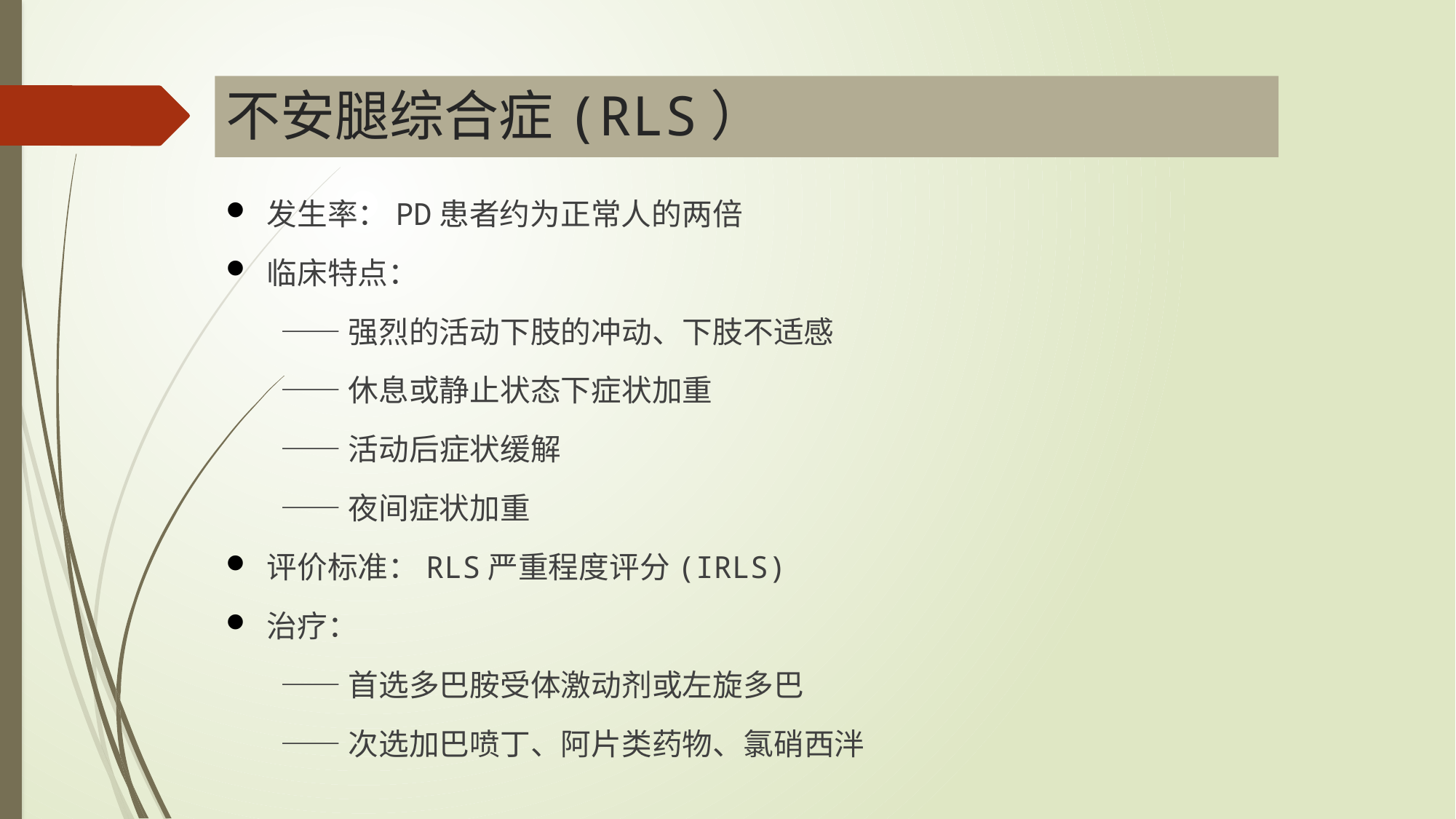

# 不安腿综合症(RLS）
发生率：PD患者约为正常人的两倍
临床特点：
——强烈的活动下肢的冲动、下肢不适感
——休息或静止状态下症状加重
——活动后症状缓解
——夜间症状加重
评价标准：RLS严重程度评分(IRLS)
治疗：
——首选多巴胺受体激动剂或左旋多巴
——次选加巴喷丁、阿片类药物、氯硝西泮